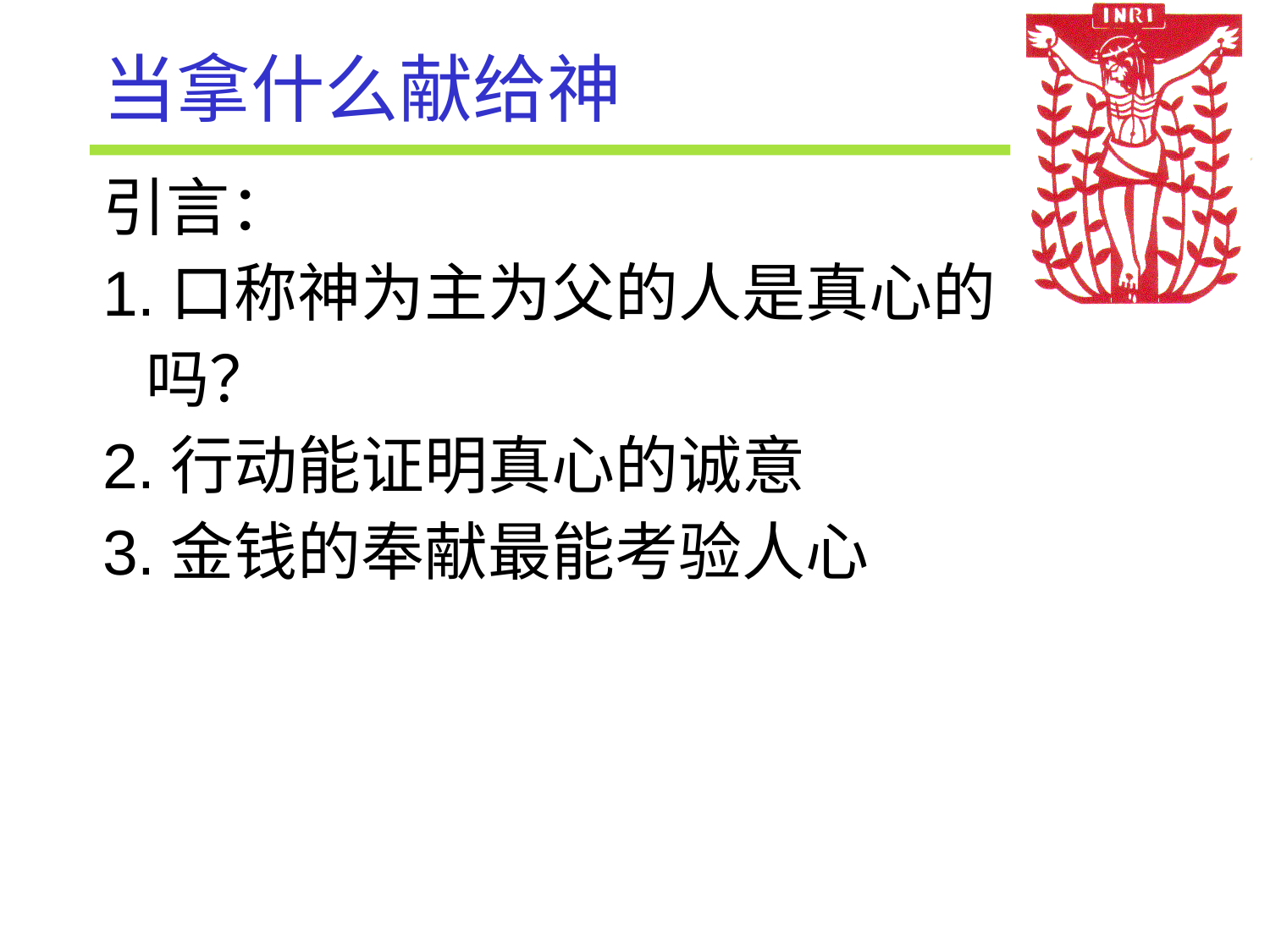

# 当拿什么献给神
引言：
1.口称神为主为父的人是真心的
  吗？
2.行动能证明真心的诚意
3.金钱的奉献最能考验人心